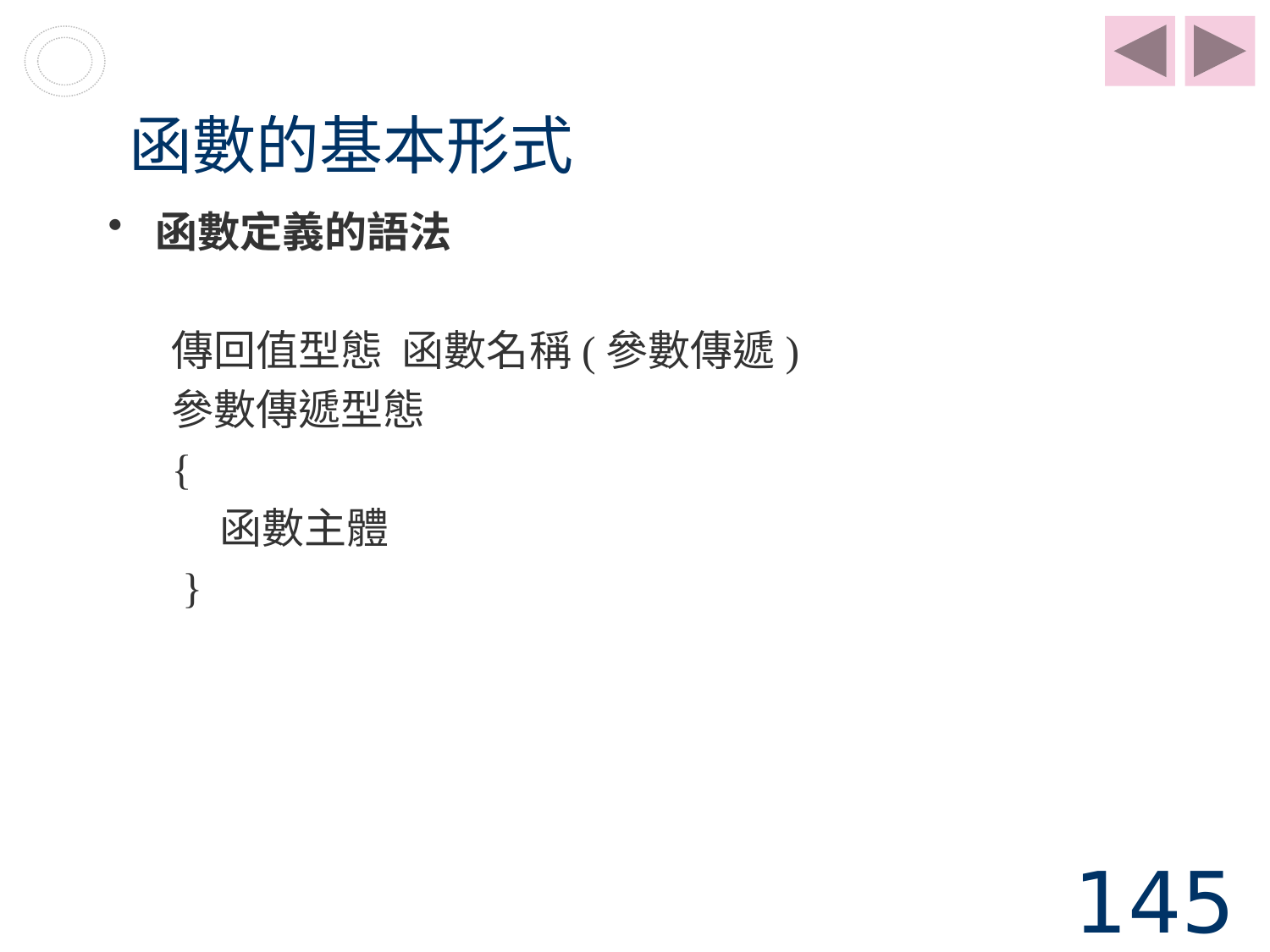

# 函數的基本形式
函數定義的語法

傳回值型態  函數名稱(參數傳遞)
參數傳遞型態
{
    函數主體
 }

145